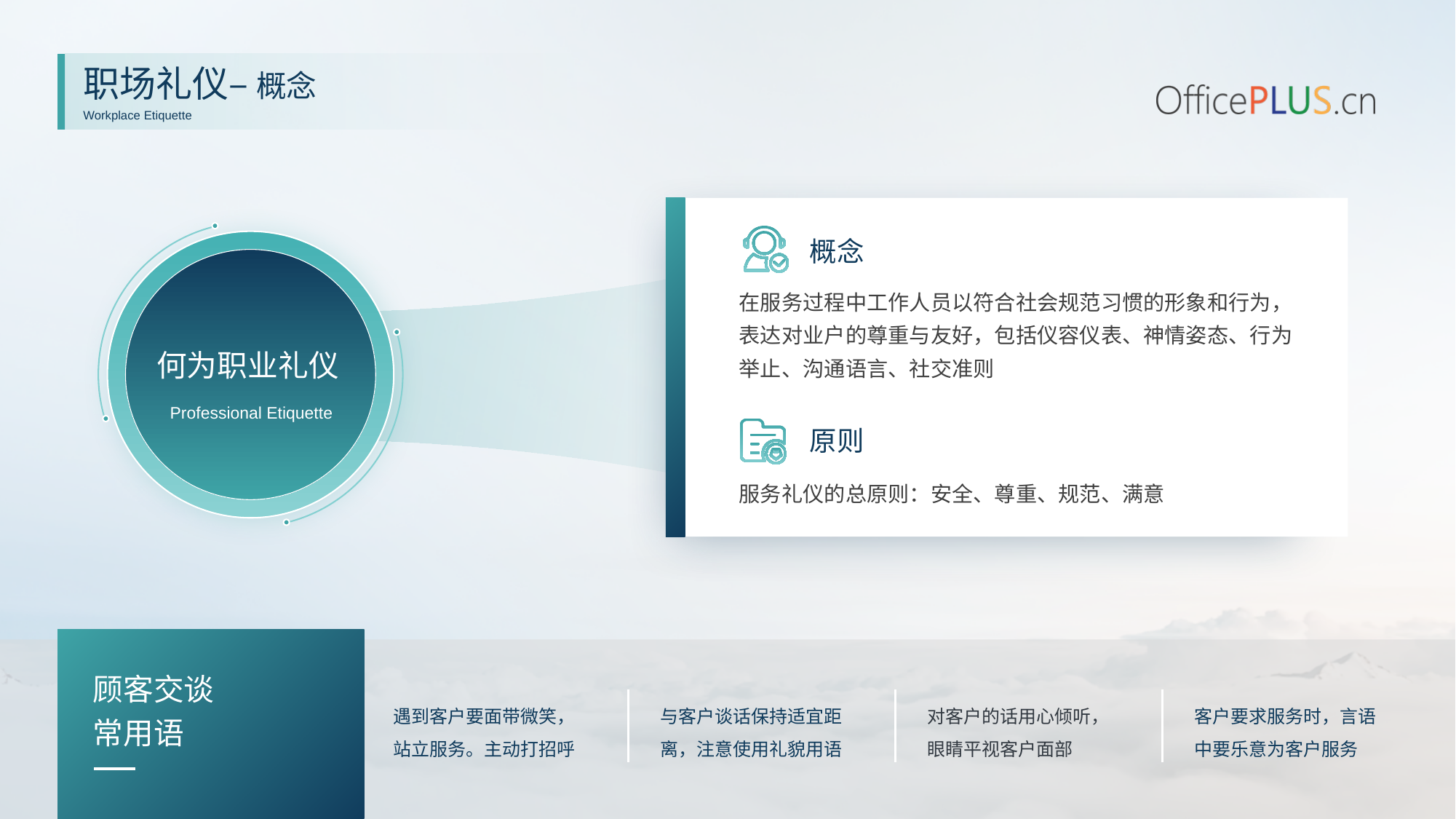

职场礼仪– 概念
Workplace Etiquette

概念
在服务过程中工作人员以符合社会规范习惯的形象和行为，表达对业户的尊重与友好，包括仪容仪表、神情姿态、行为举止、沟通语言、社交准则
何为职业礼仪
Professional Etiquette

原则
服务礼仪的总原则：安全、尊重、规范、满意

顾客交谈
常用语
遇到客户要面带微笑，站立服务。主动打招呼
与客户谈话保持适宜距离，注意使用礼貌用语
对客户的话用心倾听，眼睛平视客户面部
客户要求服务时，言语中要乐意为客户服务